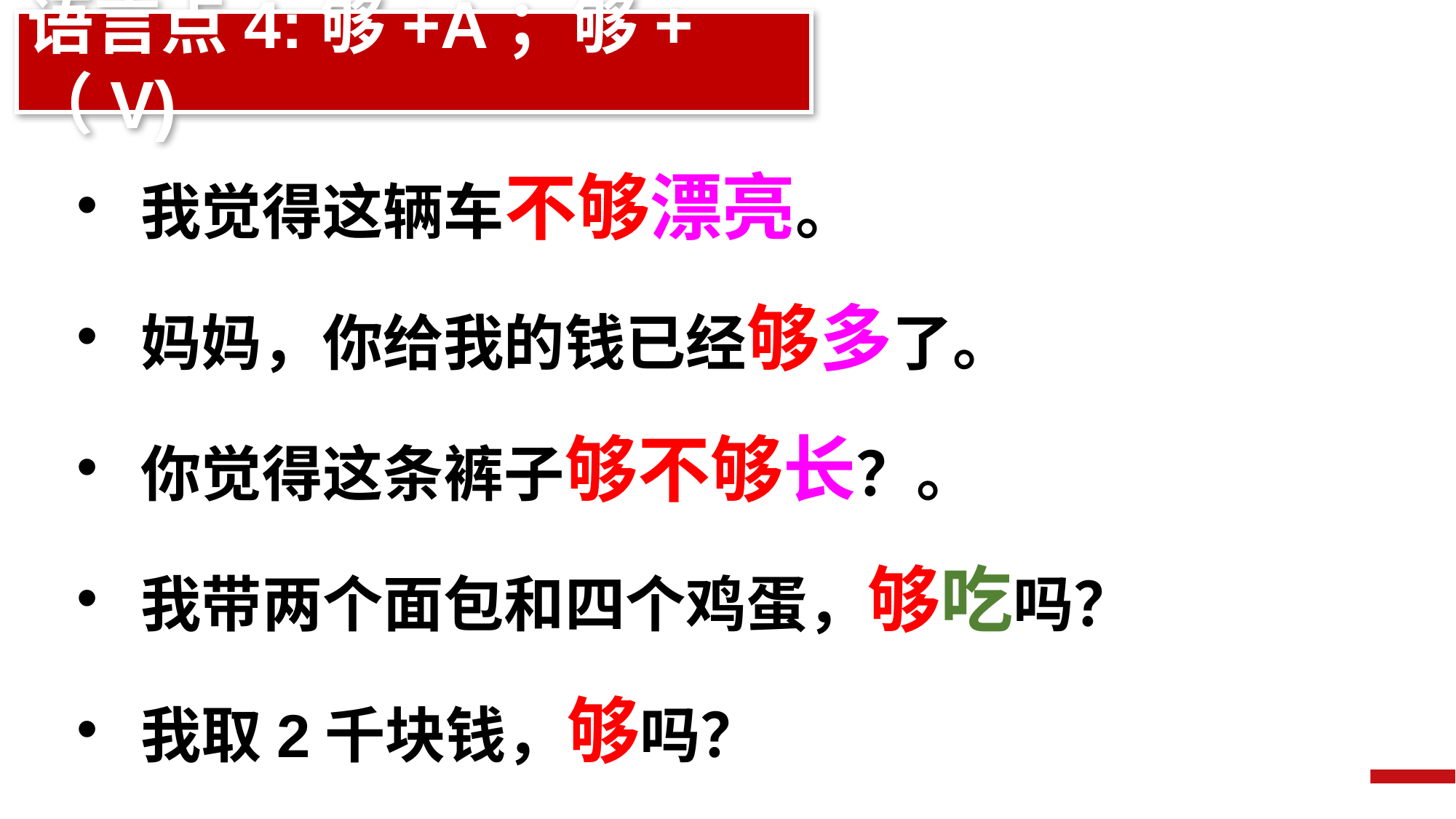

语言点4:够+A；够+（V)
我觉得这辆车不够漂亮。
妈妈，你给我的钱已经够多了。
你觉得这条裤子够不够长？。
我带两个面包和四个鸡蛋，够吃吗？
我取2千块钱，够吗？